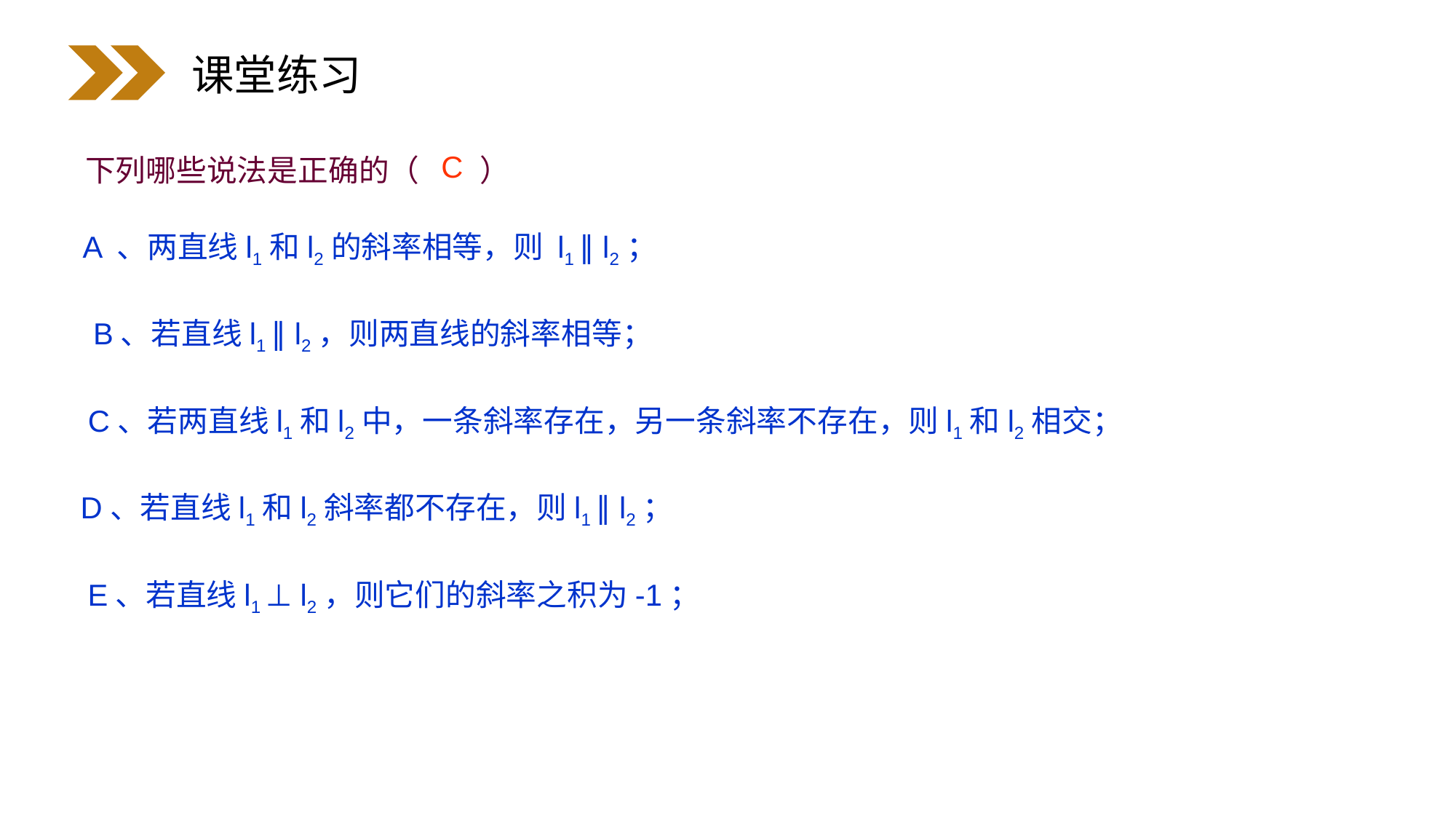

课堂练习
C
下列哪些说法是正确的（         ）
A 、两直线l1和l2的斜率相等，则 l1 ∥ l2；
B、若直线l1 ∥ l2，则两直线的斜率相等；
C、若两直线l1和l2中，一条斜率存在，另一条斜率不存在，则l1和l2相交；
D、若直线l1和l2斜率都不存在，则l1 ∥ l2；
E、若直线l1 ⊥ l2，则它们的斜率之积为-1；